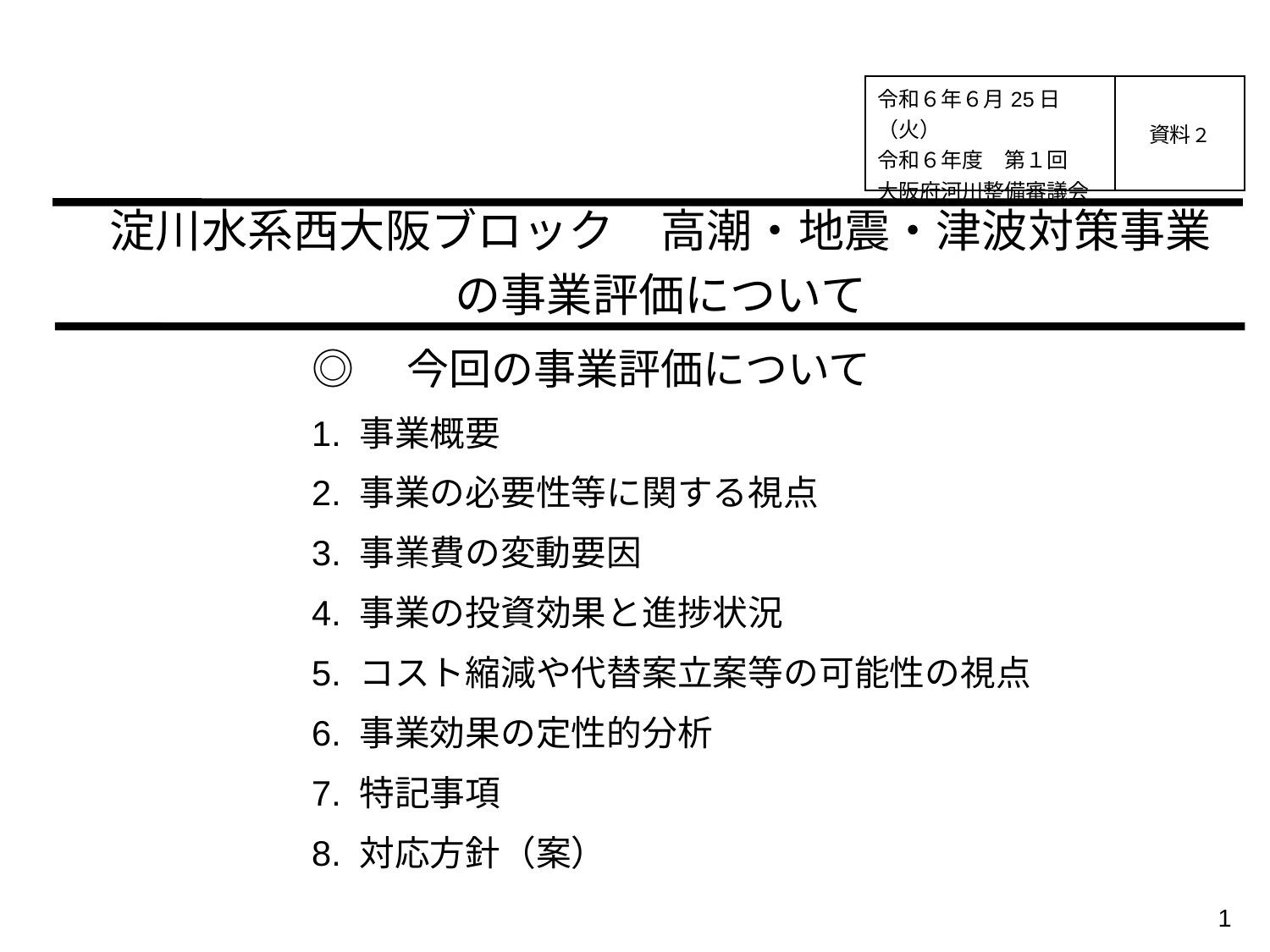

| 令和６年６月25日（火） 令和６年度　第１回 大阪府河川整備審議会 | 資料２ |
| --- | --- |

淀川水系西大阪ブロック　高潮・地震・津波対策事業
の事業評価について

◎　今回の事業評価について
1. 事業概要
2. 事業の必要性等に関する視点
3. 事業費の変動要因
4. 事業の投資効果と進捗状況
5. コスト縮減や代替案立案等の可能性の視点
6. 事業効果の定性的分析
7. 特記事項
8. 対応方針（案）
1